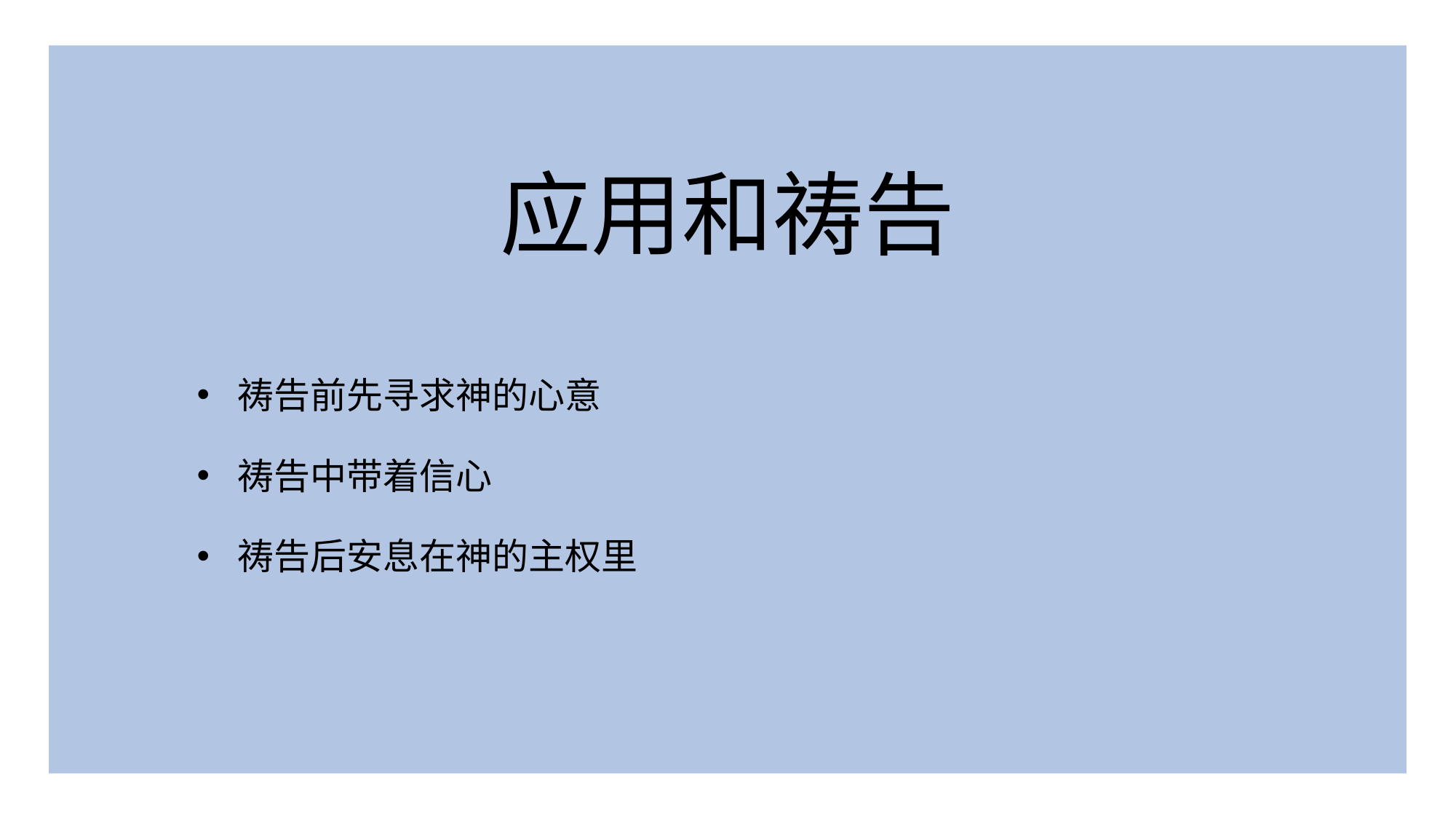

应用和祷告
祷告前先寻求神的心意
祷告中带着信心
祷告后安息在神的主权里